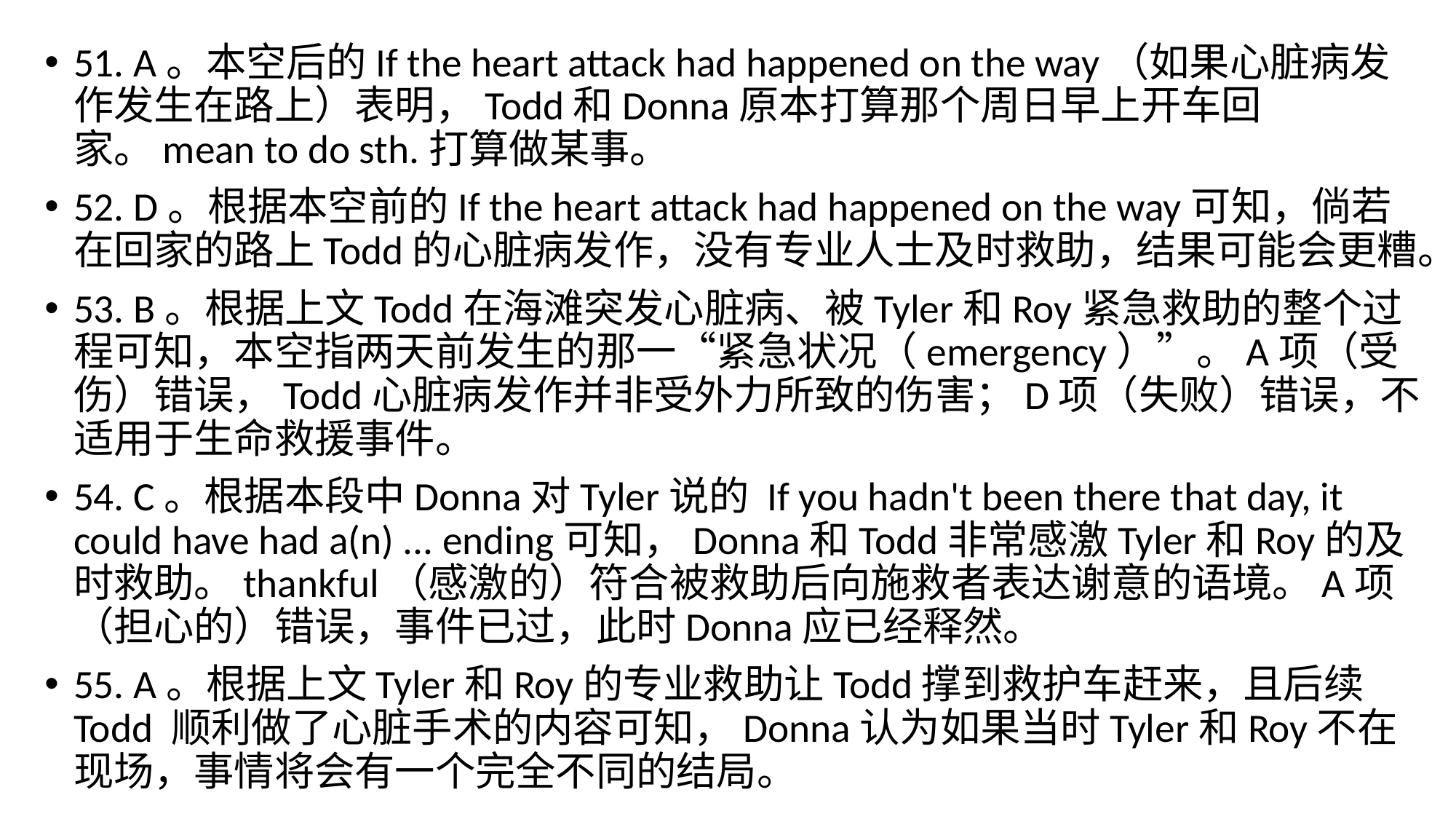

51. A。本空后的If the heart attack had happened on the way（如果心脏病发作发生在路上）表明，Todd和Donna原本打算那个周日早上开车回家。mean to do sth.打算做某事。
52. D。根据本空前的If the heart attack had happened on the way可知，倘若在回家的路上Todd的心脏病发作，没有专业人士及时救助，结果可能会更糟。
53. B。根据上文Todd在海滩突发心脏病、被Tyler和Roy紧急救助的整个过程可知，本空指两天前发生的那一“紧急状况（emergency）”。A项（受伤）错误，Todd心脏病发作并非受外力所致的伤害；D项（失败）错误，不适用于生命救援事件。
54. C。根据本段中Donna对Tyler说的 If you hadn't been there that day, it could have had a(n) ... ending可知，Donna和Todd非常感激Tyler和Roy的及时救助。thankful（感激的）符合被救助后向施救者表达谢意的语境。A项（担心的）错误，事件已过，此时Donna应已经释然。
55. A。根据上文Tyler和Roy的专业救助让Todd撑到救护车赶来，且后续Todd 顺利做了心脏手术的内容可知，Donna认为如果当时Tyler和Roy不在现场，事情将会有一个完全不同的结局。